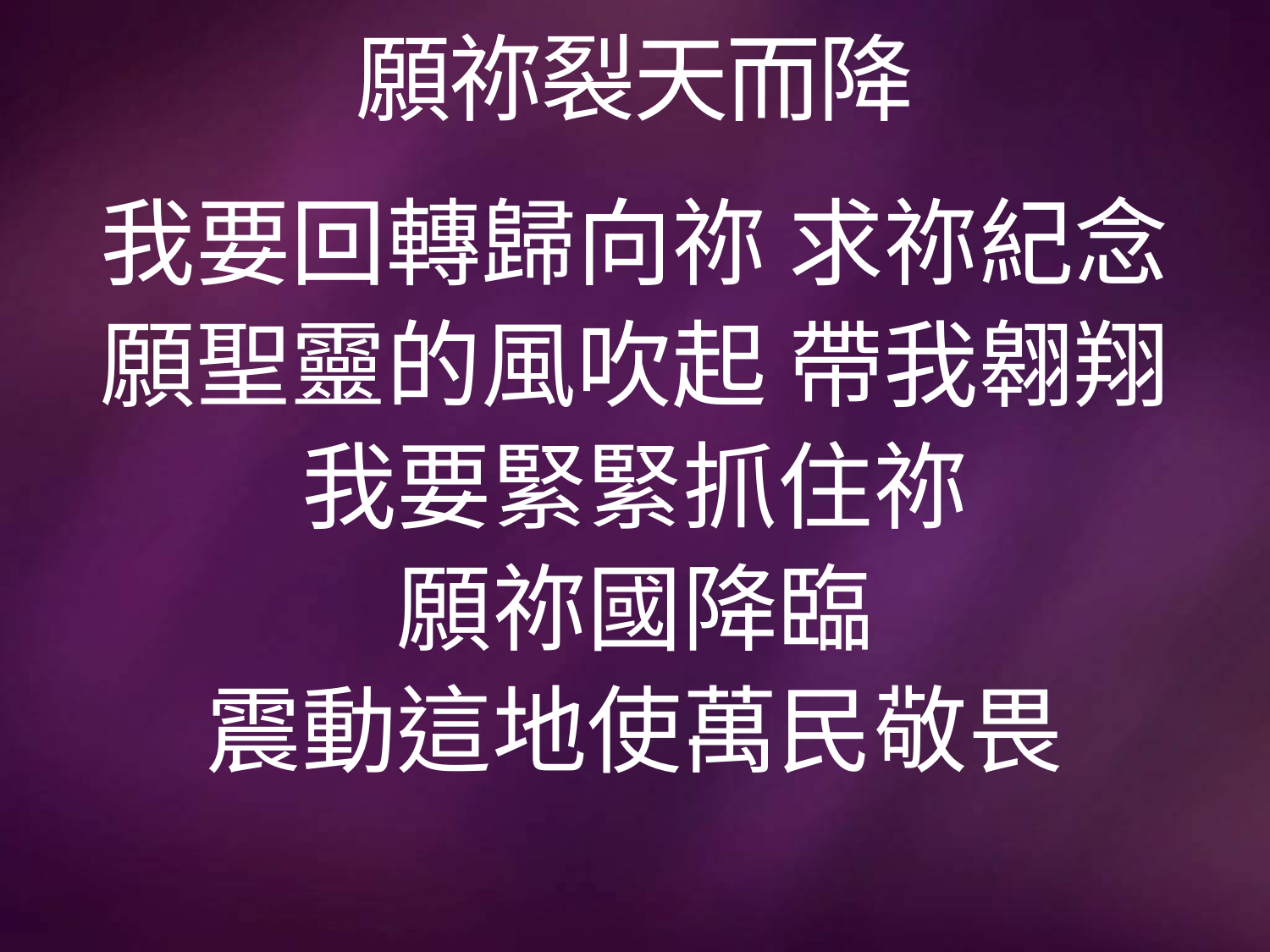

# 願祢裂天而降
我要回轉歸向祢 求祢紀念
願聖靈的風吹起 帶我翱翔
我要緊緊抓住祢
願祢國降臨
震動這地使萬民敬畏